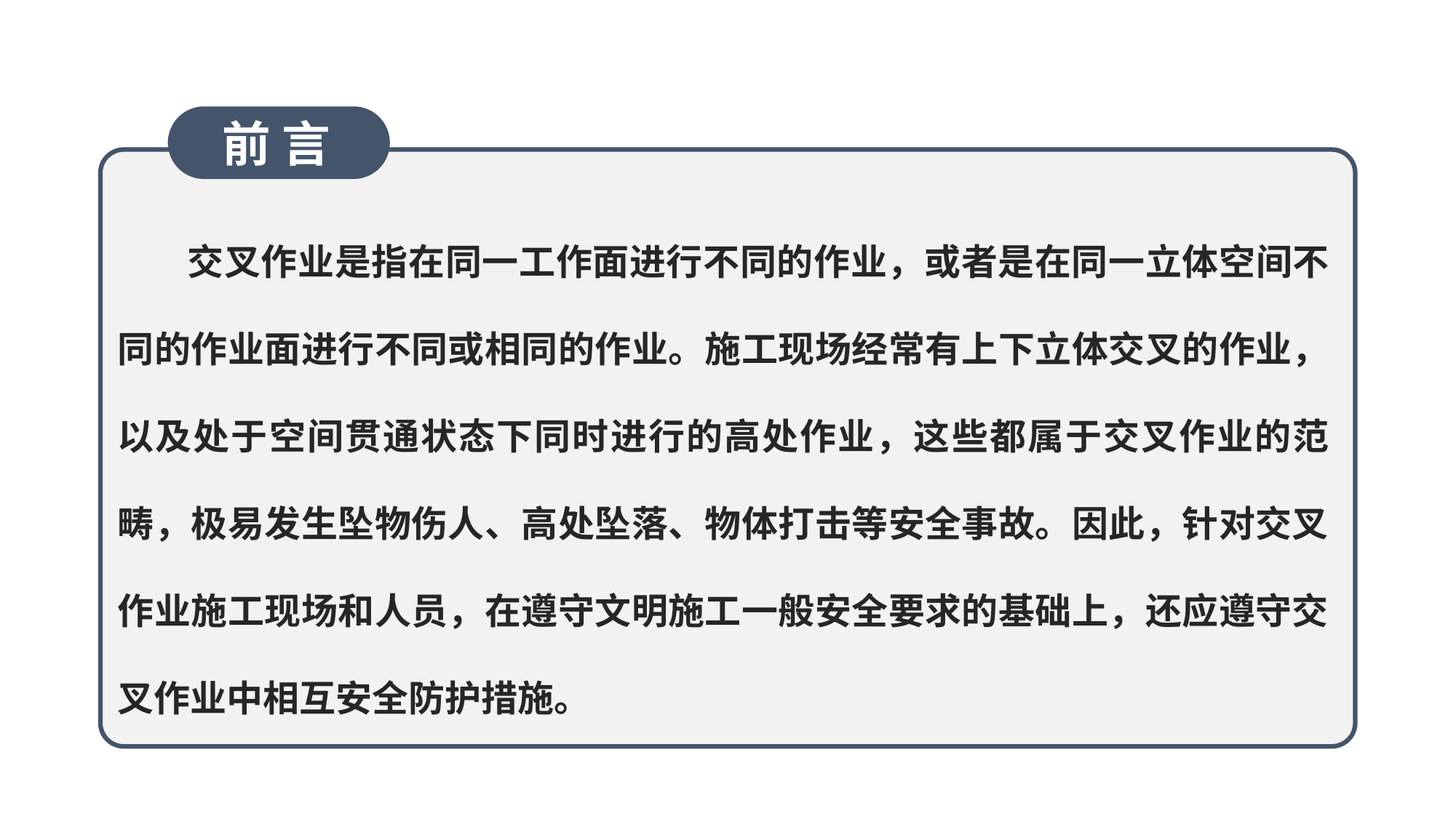

前 言

       交叉作业是指在同一工作面进行不同的作业，或者是在同一立体空间不同的作业面进行不同或相同的作业。施工现场经常有上下立体交叉的作业，以及处于空间贯通状态下同时进行的高处作业，这些都属于交叉作业的范畴，极易发生坠物伤人、高处坠落、物体打击等安全事故。因此，针对交叉作业施工现场和人员，在遵守文明施工一般安全要求的基础上，还应遵守交叉作业中相互安全防护措施。